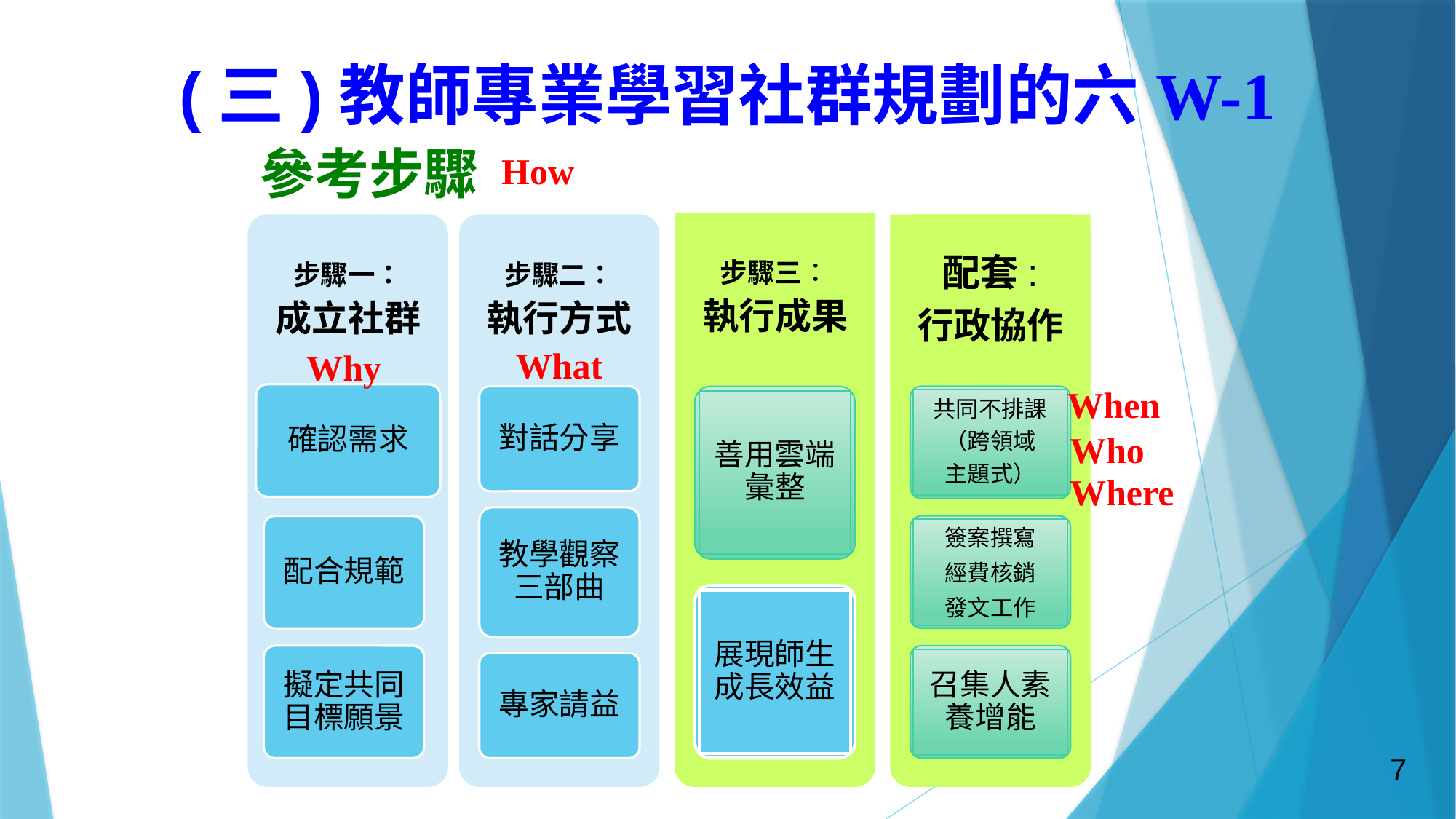

(三)教師專業學習社群規劃的六W-1
參考步驟
How

步驟三：
執行成果

步驟一：
成立社群

步驟二：
執行方式

配套:
行政協作

確認需求

共同不排課
（跨領域
主題式）

對話分享

善用雲端彙整

教學觀察三部曲

配合規範

簽案撰寫
經費核銷
發文工作

展現師生成長效益

擬定共同目標願景

召集人素養增能

專家請益
What
Why
When
Who
Where
7